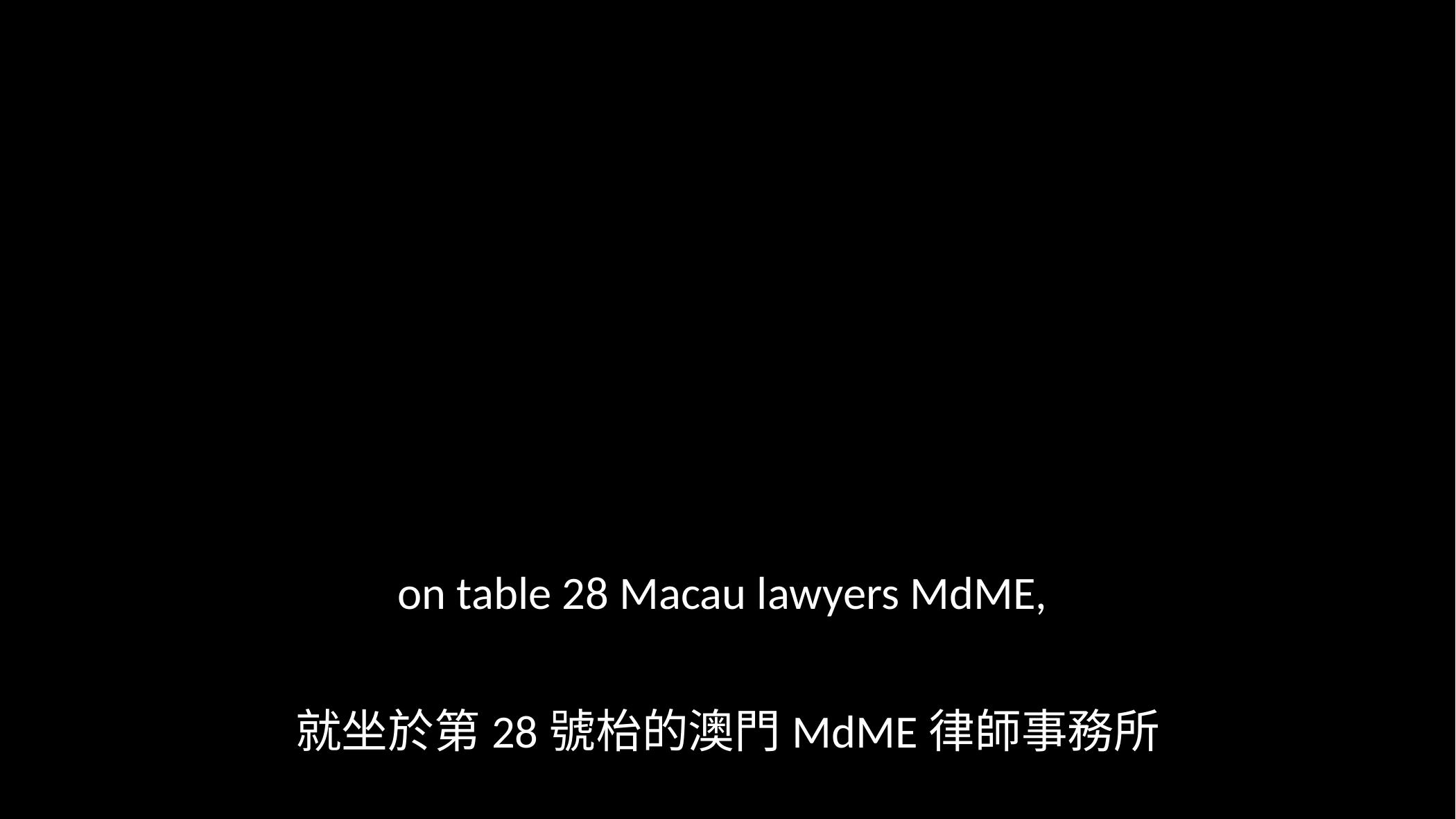

on table 28 Macau lawyers MdME,

就坐於第28號枱的澳門MdME律師事務所